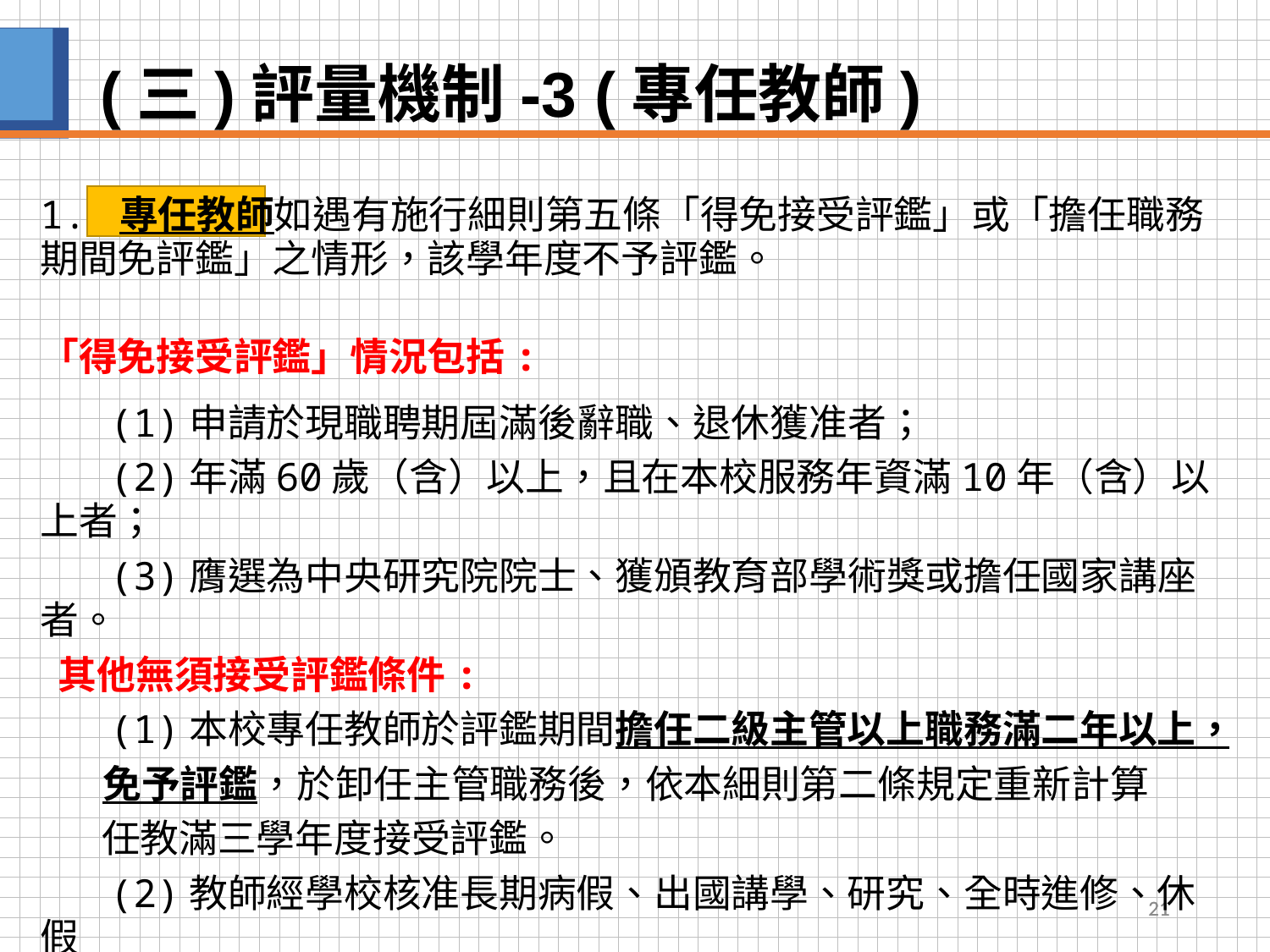

# (三)評量機制-3 (專任教師)
1. 專任教師如遇有施行細則第五條「得免接受評鑑」或「擔任職務期間免評鑑」之情形，該學年度不予評鑑。

「得免接受評鑑」情況包括:
   (1)申請於現職聘期屆滿後辭職、退休獲准者；
   (2)年滿60歲（含）以上，且在本校服務年資滿10年（含）以上者；
   (3)膺選為中央研究院院士、獲頒教育部學術獎或擔任國家講座者。
 其他無須接受評鑑條件:
   (1)本校專任教師於評鑑期間擔任二級主管以上職務滿二年以上，
      免予評鑑，於卸任主管職務後，依本細則第二條規定重新計算
      任教滿三學年度接受評鑑。
   (2)教師經學校核准長期病假、出國講學、研究、全時進修、休假
      研究、借調、育嬰假及懷孕生產（以1年計）期間不須評鑑。

21